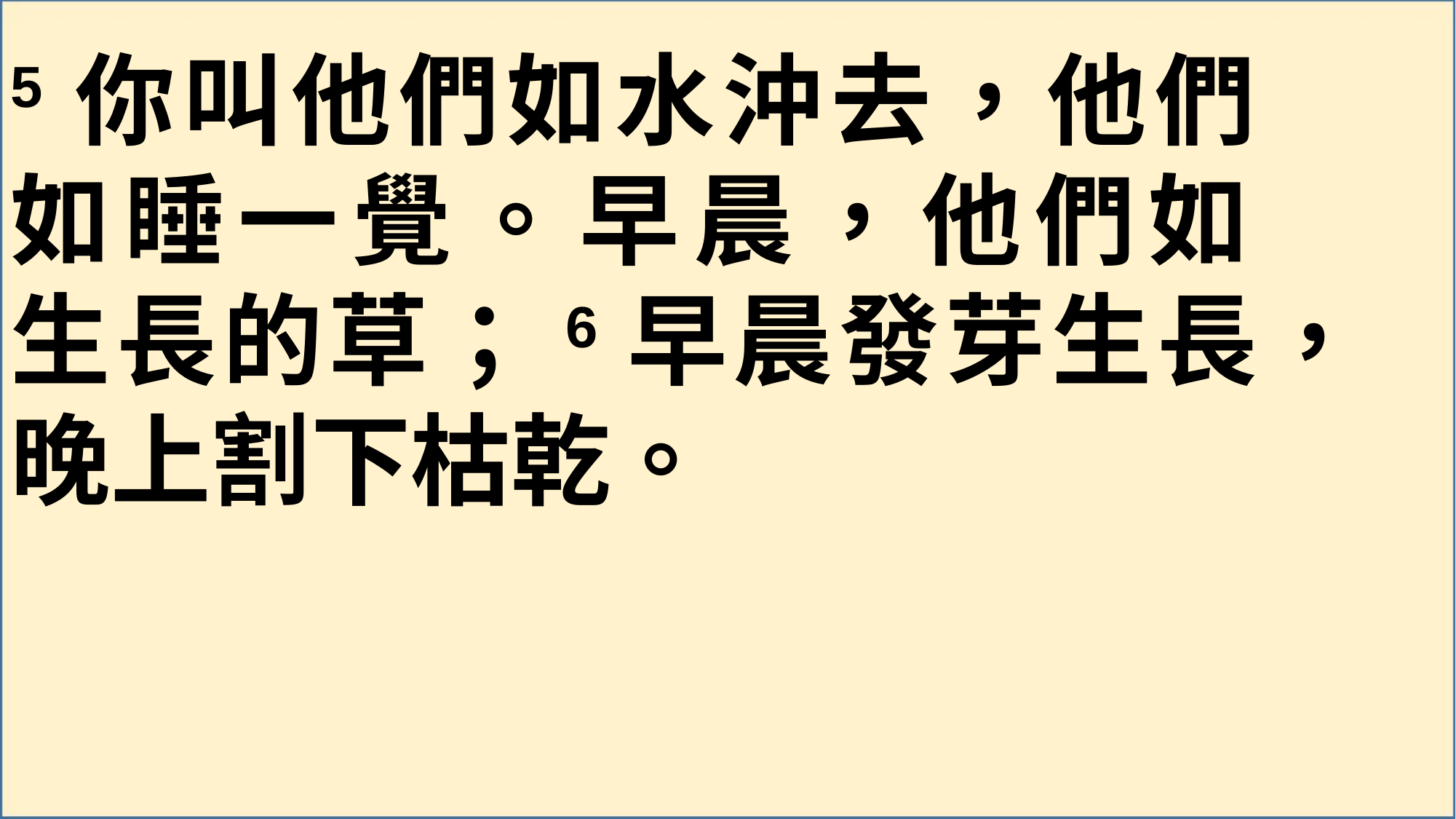

5你叫他們如水沖去，他們
如睡一覺。早晨，他們如
生長的草；6早晨發芽生長，晚上割下枯乾。